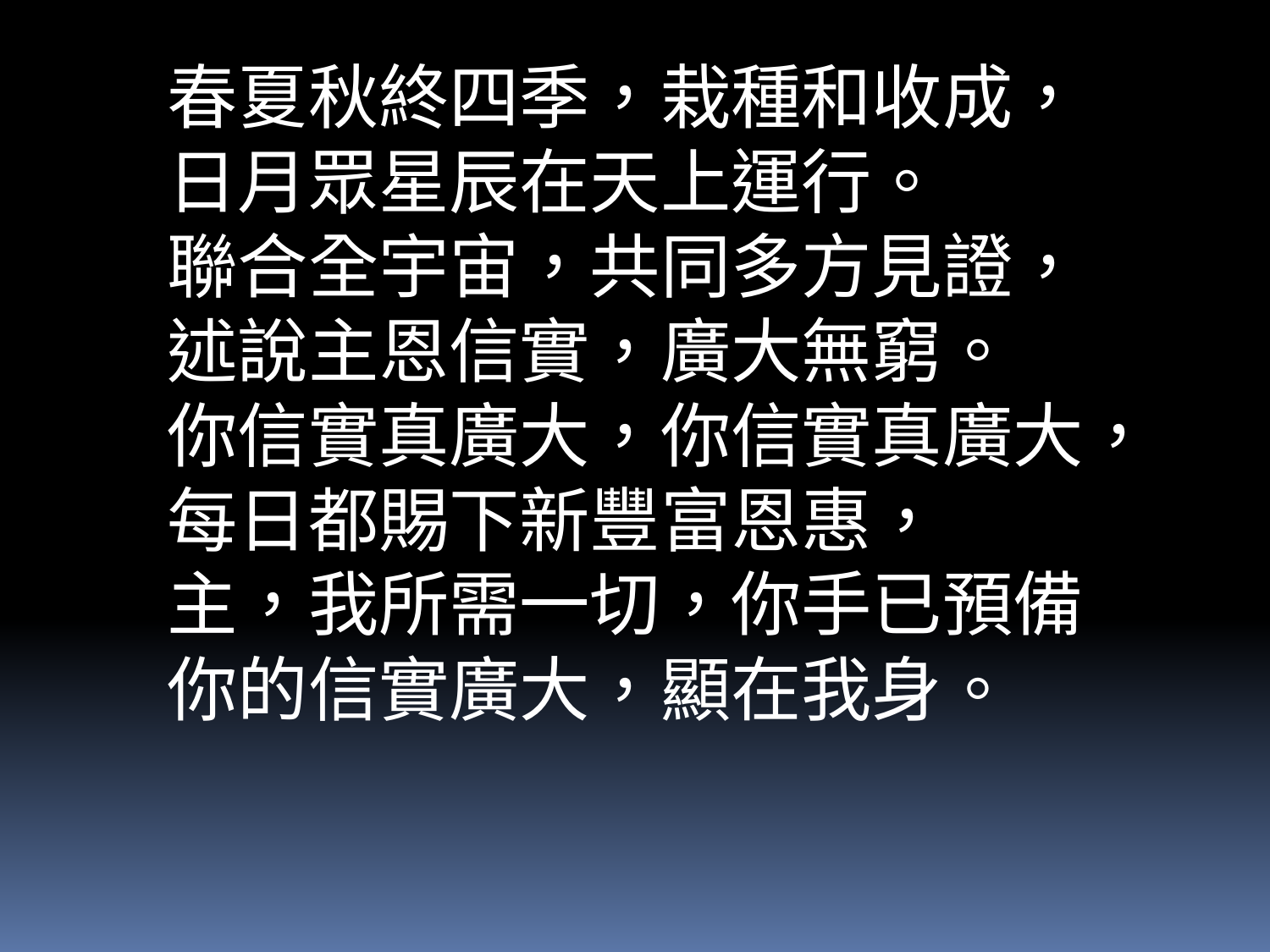

春夏秋終四季，栽種和收成，
日月眾星辰在天上運行。
聯合全宇宙，共同多方見證，
述說主恩信實，廣大無窮。
你信實真廣大，你信實真廣大，
每日都賜下新豐富恩惠，
主，我所需一切，你手已預備
你的信實廣大，顯在我身。